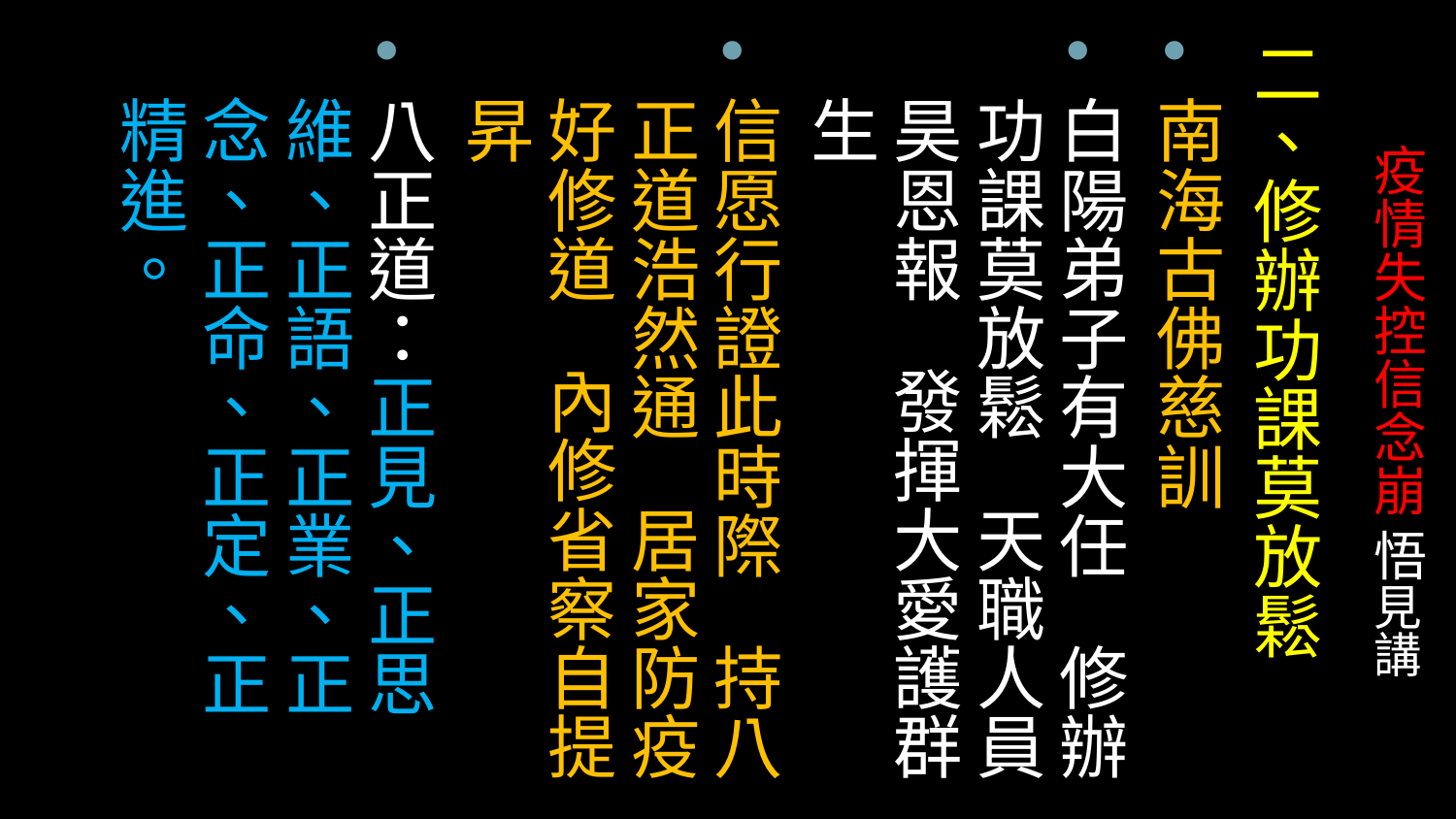

二、修辦功課莫放鬆
南海古佛慈訓
白陽弟子有大任    修辦功課莫放鬆    天職人員昊恩報    發揮大愛護群生
信愿行證此時際    持八正道浩然通    居家防疫好修道    內修省察自提昇
八正道：正見、正思維、正語、正業、正念、正命、正定、正精進。

# 疫情失控信念崩 悟見講